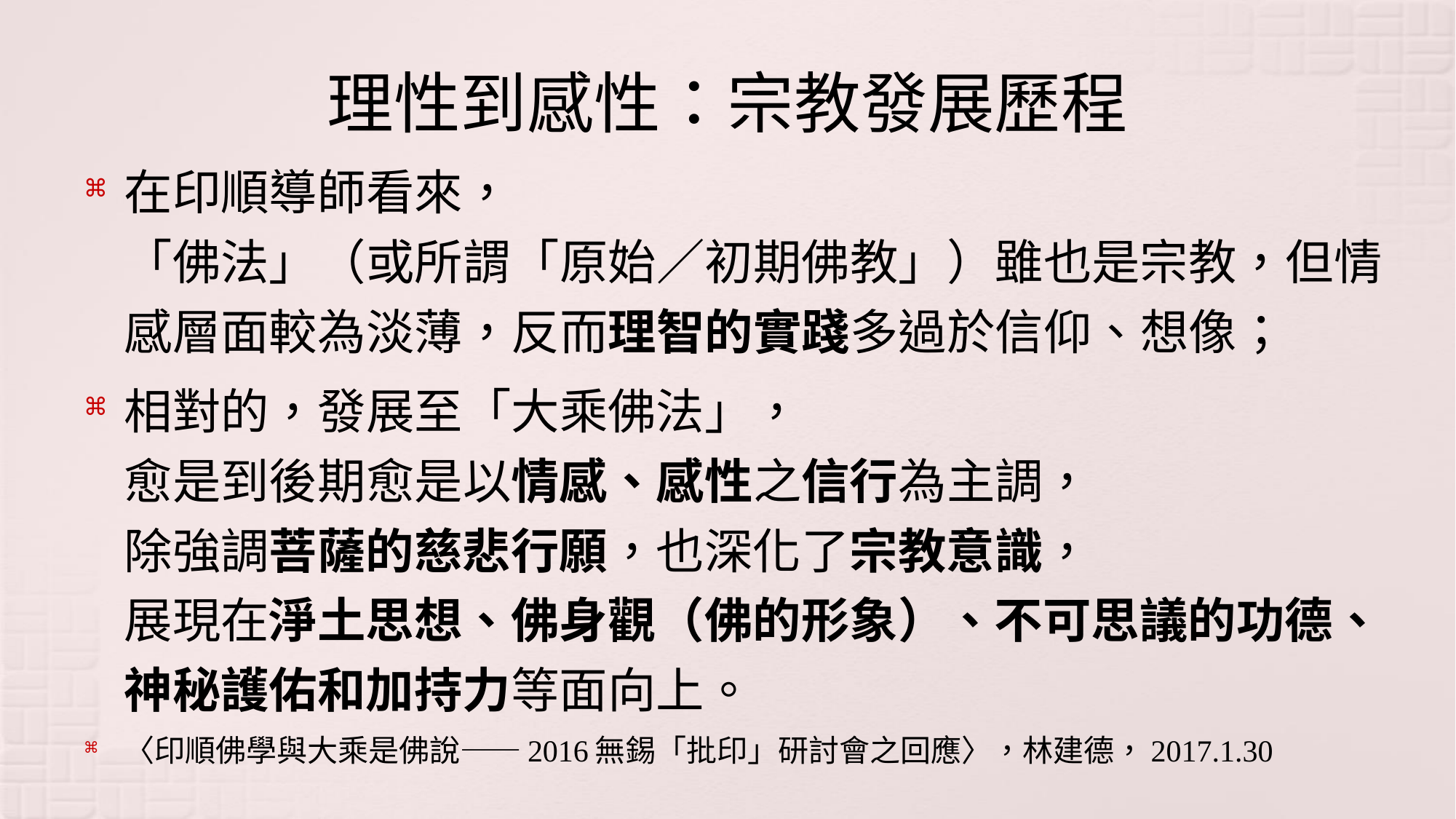

# 理性到感性：宗教發展歷程
在印順導師看來，
「佛法」（或所謂「原始／初期佛教」）雖也是宗教，但情感層面較為淡薄，反而理智的實踐多過於信仰、想像；
相對的，發展至「大乘佛法」，
愈是到後期愈是以情感、感性之信行為主調，
除強調菩薩的慈悲行願，也深化了宗教意識，
展現在淨土思想、佛身觀（佛的形象）、不可思議的功德、神秘護佑和加持力等面向上。
〈印順佛學與大乘是佛說——2016無錫「批印」研討會之回應〉，林建德，2017.1.30